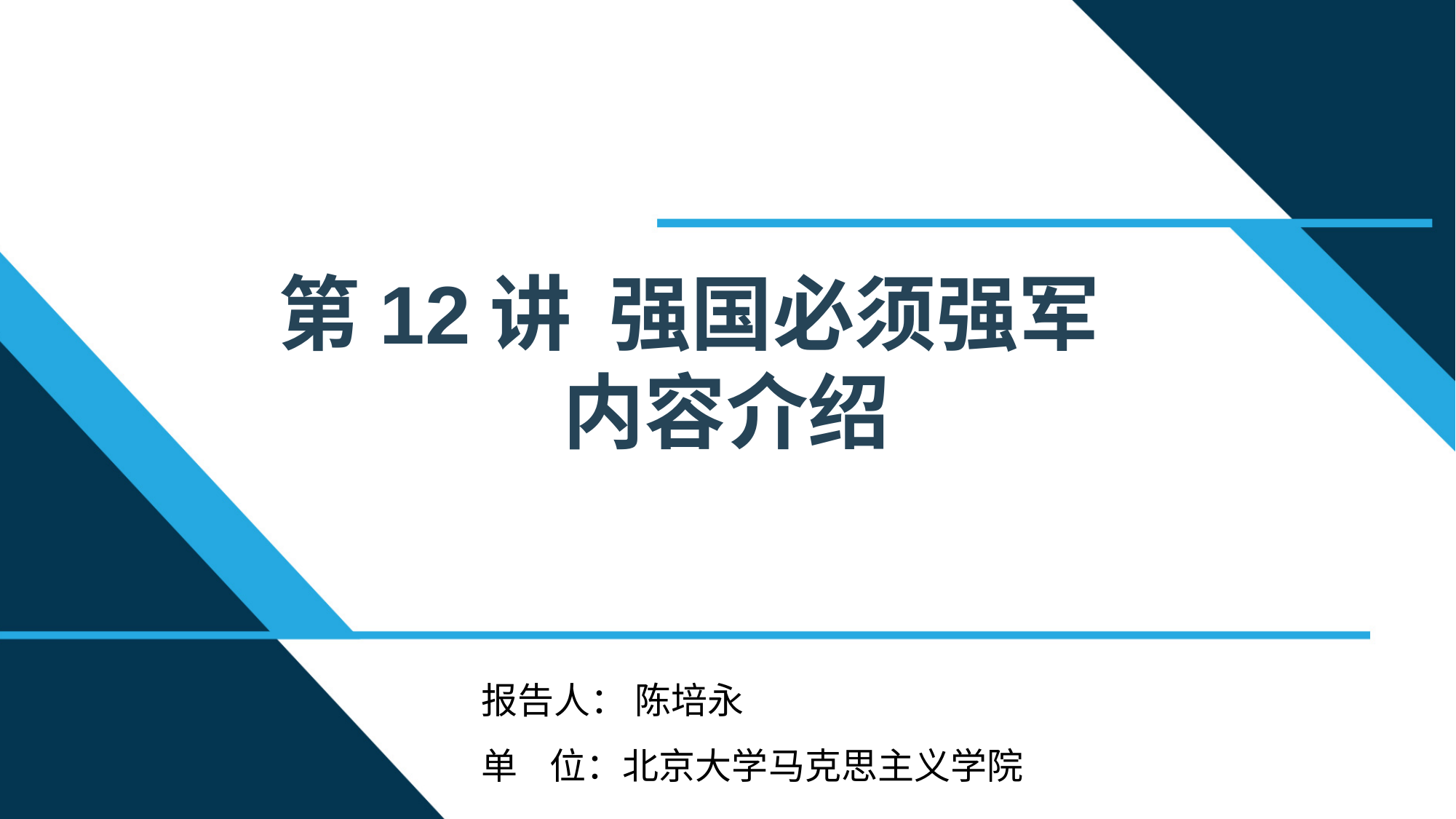

第12讲  强国必须强军
内容介绍

报告人： 陈培永
单    位：北京大学马克思主义学院